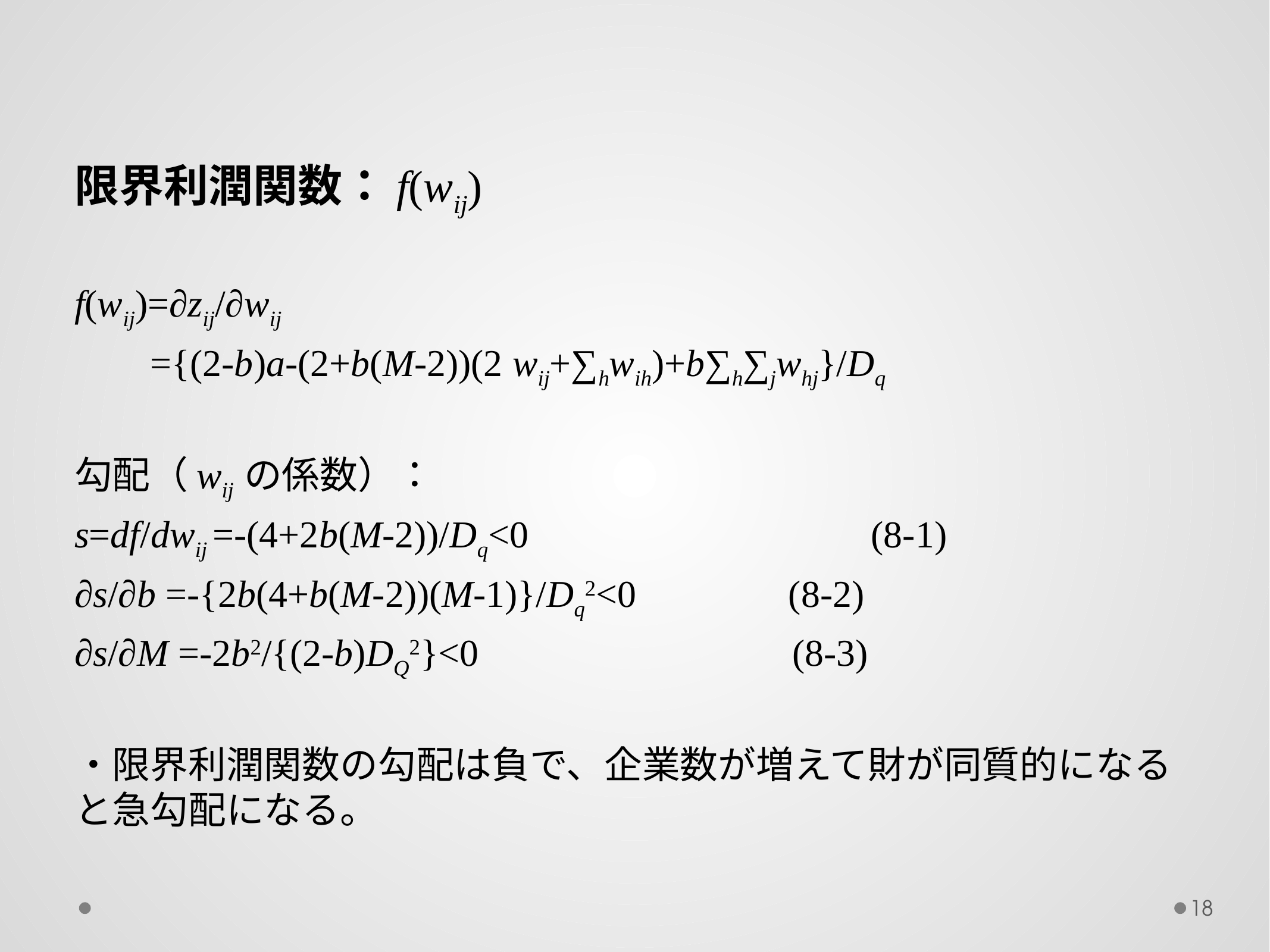

限界利潤関数：f(wij)

f(wij)=∂zij/∂wij
        ={(2-b)a-(2+b(M-2))(2 wij+∑hwih)+b∑h∑jwhj}/Dq

勾配（wij の係数）：
s=df/dwij =-(4+2b(M-2))/Dq<0     　　　　　　      (8-1)
∂s/∂b =-{2b(4+b(M-2))(M-1)}/Dq2<0                (8-2)
∂s/∂M =-2b2/{(2-b)DQ2}<0                                 (8-3)

・限界利潤関数の勾配は負で、企業数が増えて財が同質的になると急勾配になる。

18